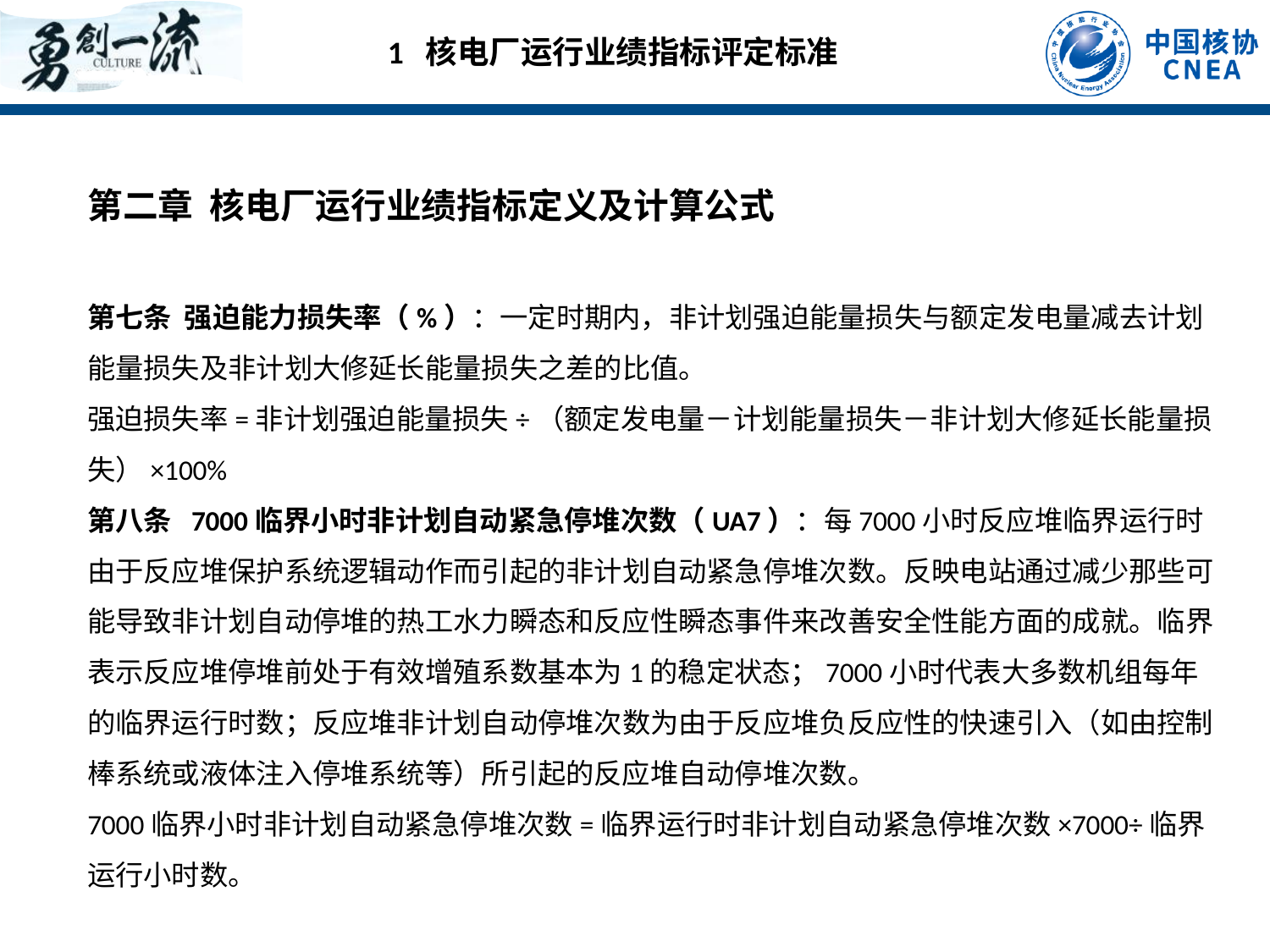

1  核电厂运行业绩指标评定标准
第二章  核电厂运行业绩指标定义及计算公式

第七条  强迫能力损失率（%）：一定时期内，非计划强迫能量损失与额定发电量减去计划能量损失及非计划大修延长能量损失之差的比值。
强迫损失率=非计划强迫能量损失÷（额定发电量－计划能量损失－非计划大修延长能量损失）×100%
第八条  7000临界小时非计划自动紧急停堆次数（UA7）：每7000小时反应堆临界运行时由于反应堆保护系统逻辑动作而引起的非计划自动紧急停堆次数。反映电站通过减少那些可能导致非计划自动停堆的热工水力瞬态和反应性瞬态事件来改善安全性能方面的成就。临界表示反应堆停堆前处于有效增殖系数基本为1的稳定状态；7000小时代表大多数机组每年的临界运行时数；反应堆非计划自动停堆次数为由于反应堆负反应性的快速引入（如由控制棒系统或液体注入停堆系统等）所引起的反应堆自动停堆次数。
7000临界小时非计划自动紧急停堆次数=临界运行时非计划自动紧急停堆次数×7000÷临界运行小时数。